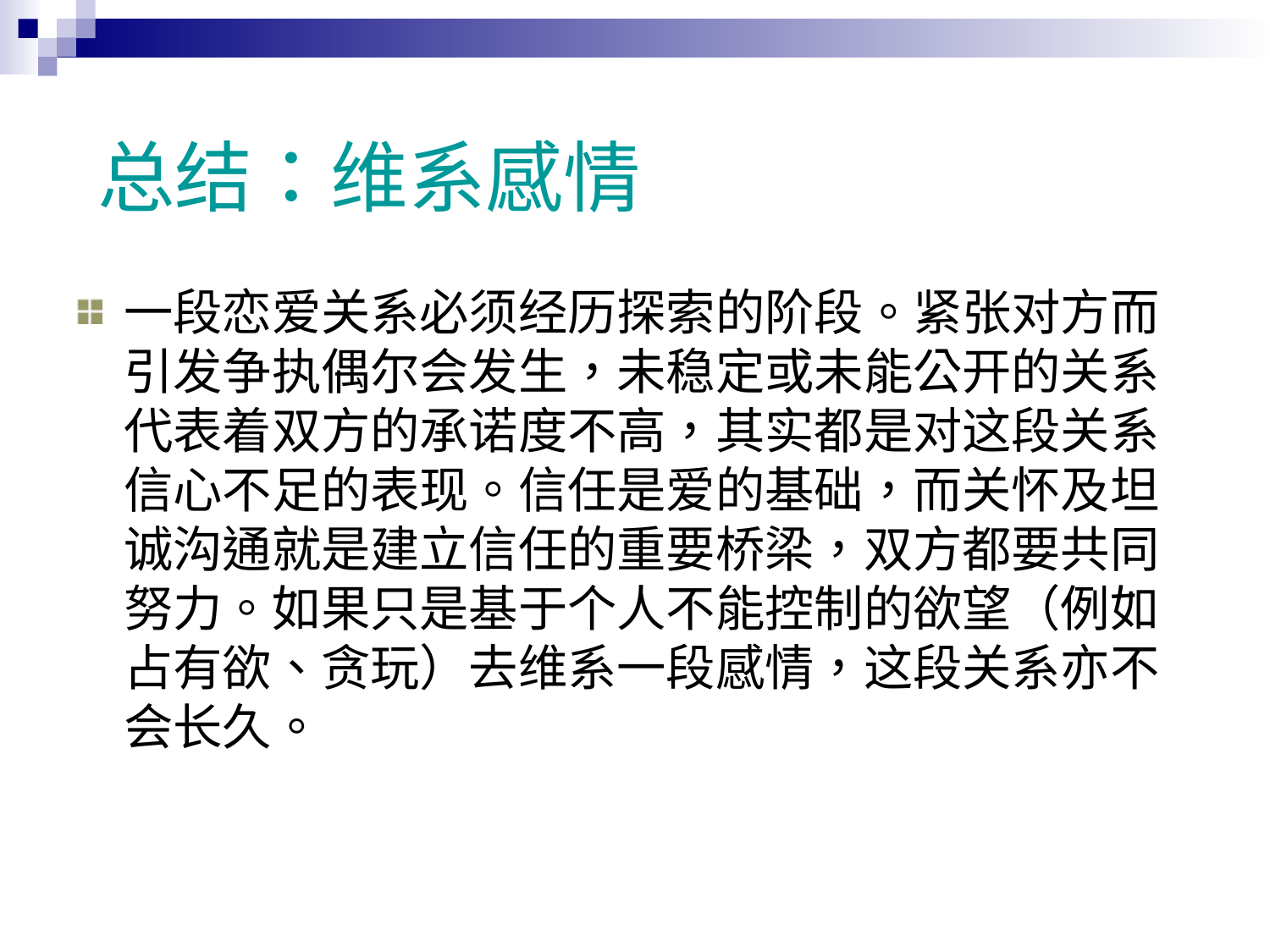

# 总结：维系感情
一段恋爱关系必须经历探索的阶段。紧张对方而引发争执偶尔会发生，未稳定或未能公开的关系代表着双方的承诺度不高，其实都是对这段关系信心不足的表现。信任是爱的基础，而关怀及坦诚沟通就是建立信任的重要桥梁，双方都要共同努力。如果只是基于个人不能控制的欲望（例如占有欲、贪玩）去维系一段感情，这段关系亦不会长久。